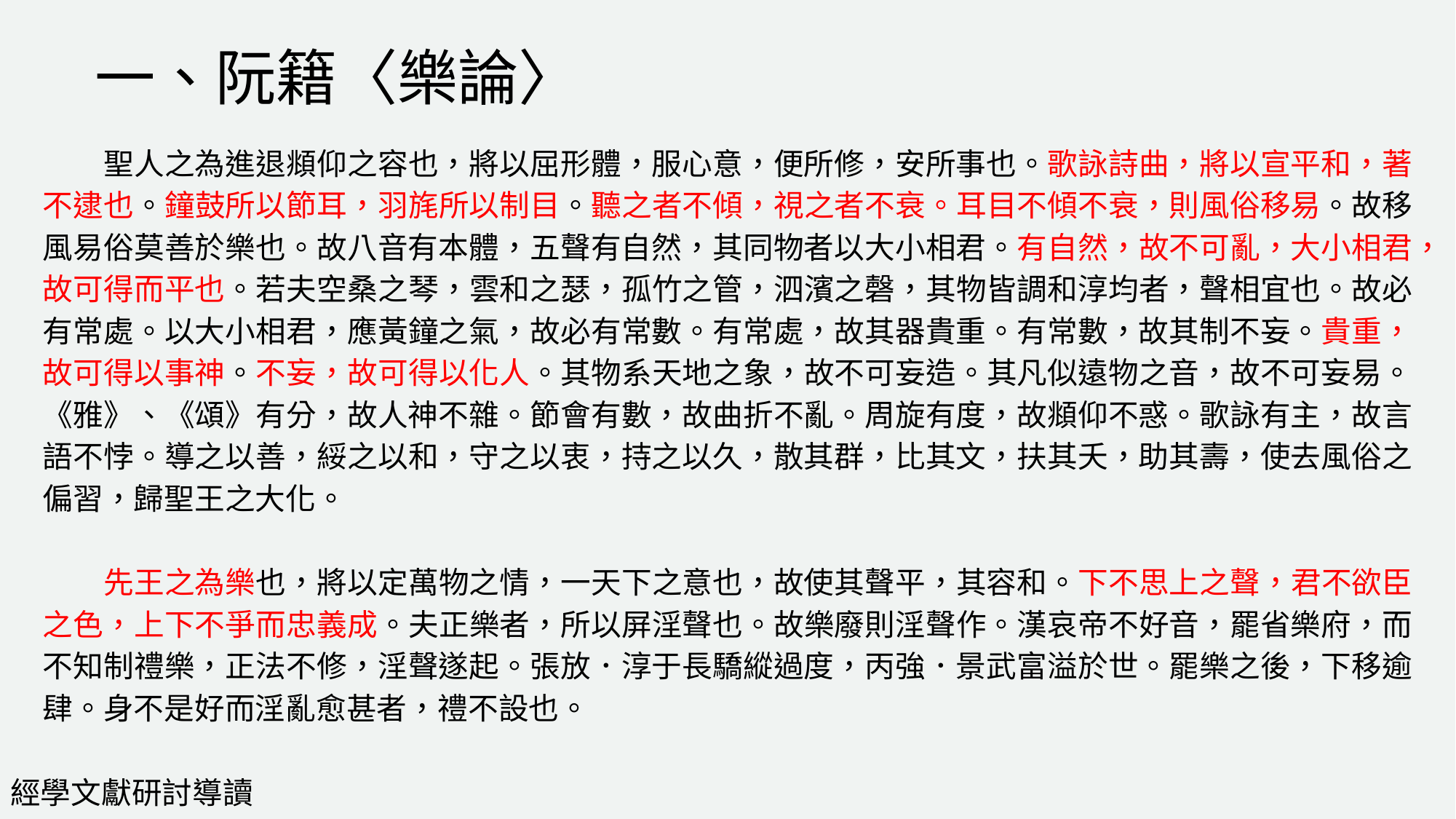

一、阮籍〈樂論〉
　　聖人之為進退頫仰之容也，將以屈形體，服心意，便所修，安所事也。歌詠詩曲，將以宣平和，著不逮也。鐘鼓所以節耳，羽旄所以制目。聽之者不傾，視之者不衰。耳目不傾不衰，則風俗移易。故移風易俗莫善於樂也。故八音有本體，五聲有自然，其同物者以大小相君。有自然，故不可亂，大小相君，故可得而平也。若夫空桑之琴，雲和之瑟，孤竹之管，泗濱之磬，其物皆調和淳均者，聲相宜也。故必有常處。以大小相君，應黃鐘之氣，故必有常數。有常處，故其器貴重。有常數，故其制不妄。貴重，故可得以事神。不妄，故可得以化人。其物系天地之象，故不可妄造。其凡似遠物之音，故不可妄易。《雅》、《頌》有分，故人神不雜。節會有數，故曲折不亂。周旋有度，故頫仰不惑。歌詠有主，故言語不悖。導之以善，綏之以和，守之以衷，持之以久，散其群，比其文，扶其夭，助其壽，使去風俗之偏習，歸聖王之大化。

　　先王之為樂也，將以定萬物之情，一天下之意也，故使其聲平，其容和。下不思上之聲，君不欲臣之色，上下不爭而忠義成。夫正樂者，所以屏淫聲也。故樂廢則淫聲作。漢哀帝不好音，罷省樂府，而不知制禮樂，正法不修，淫聲遂起。張放．淳于長驕縱過度，丙強．景武富溢於世。罷樂之後，下移逾肆。身不是好而淫亂愈甚者，禮不設也。